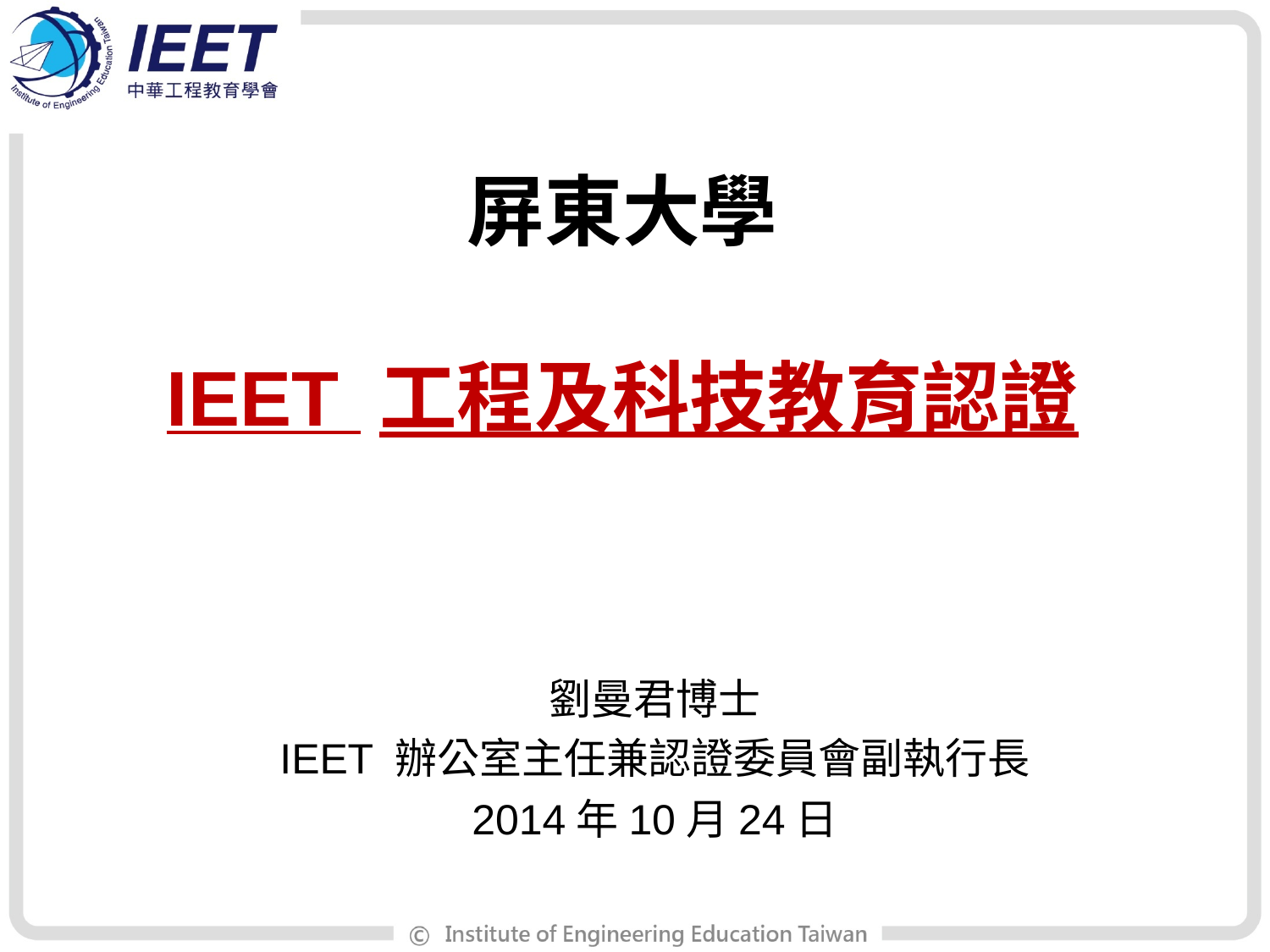

屏東大學

IEET 工程及科技教育認證
劉曼君博士
IEET 辦公室主任兼認證委員會副執行長
2014年10月24日